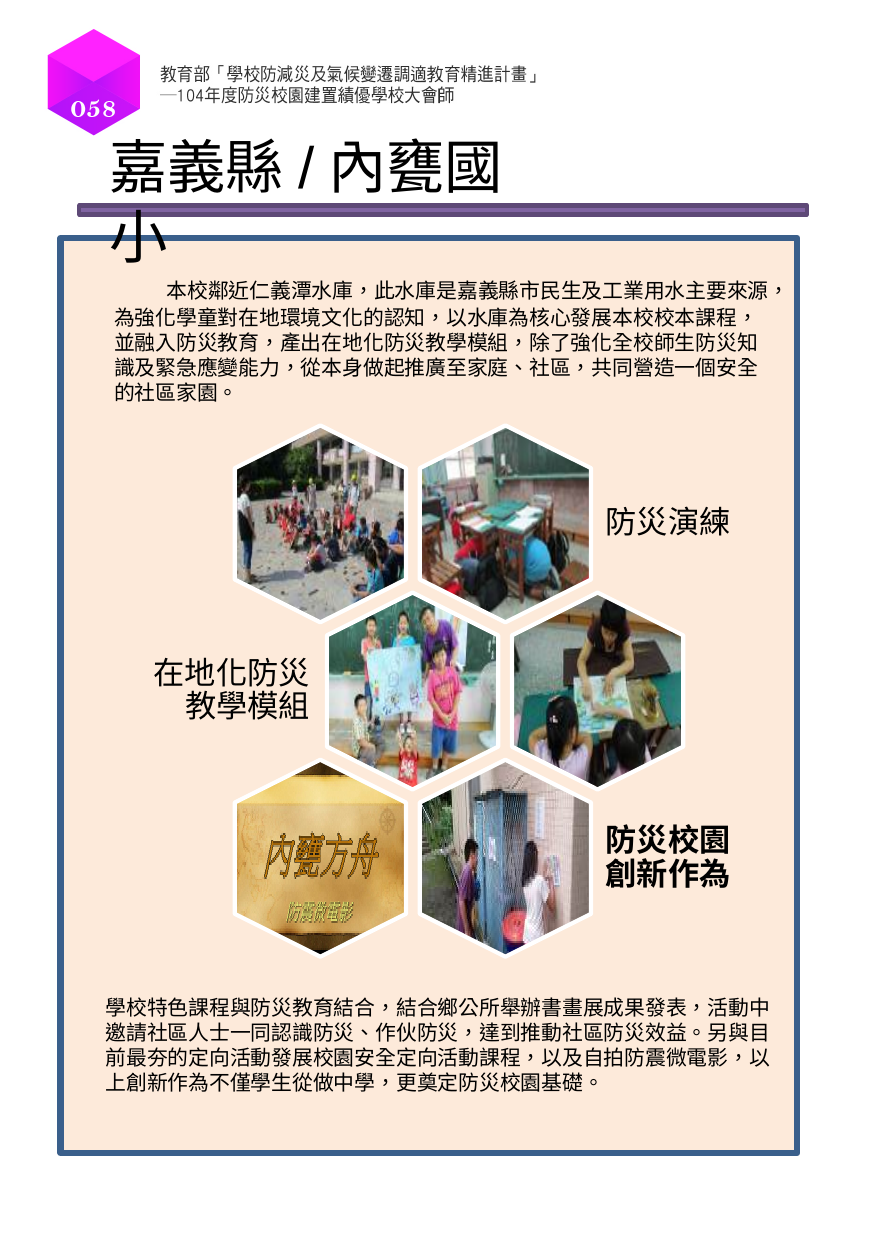

嘉義縣/內甕國小

       本校鄰近仁義潭水庫，此水庫是嘉義縣市民生及工業用水主要來源，為強化學童對在地環境文化的認知，以水庫為核心發展本校校本課程，並融入防災教育，產出在地化防災教學模組，除了強化全校師生防災知識及緊急應變能力，從本身做起推廣至家庭、社區，共同營造一個安全的社區家園。

防災演練

在地化防災 教學模組

防災校園       創新作為

學校特色課程與防災教育結合，結合鄉公所舉辦書畫展成果發表，活動中邀請社區人士一同認識防災、作伙防災，達到推動社區防災效益。另與目前最夯的定向活動發展校園安全定向活動課程，以及自拍防震微電影，以上創新作為不僅學生從做中學，更奠定防災校園基礎。